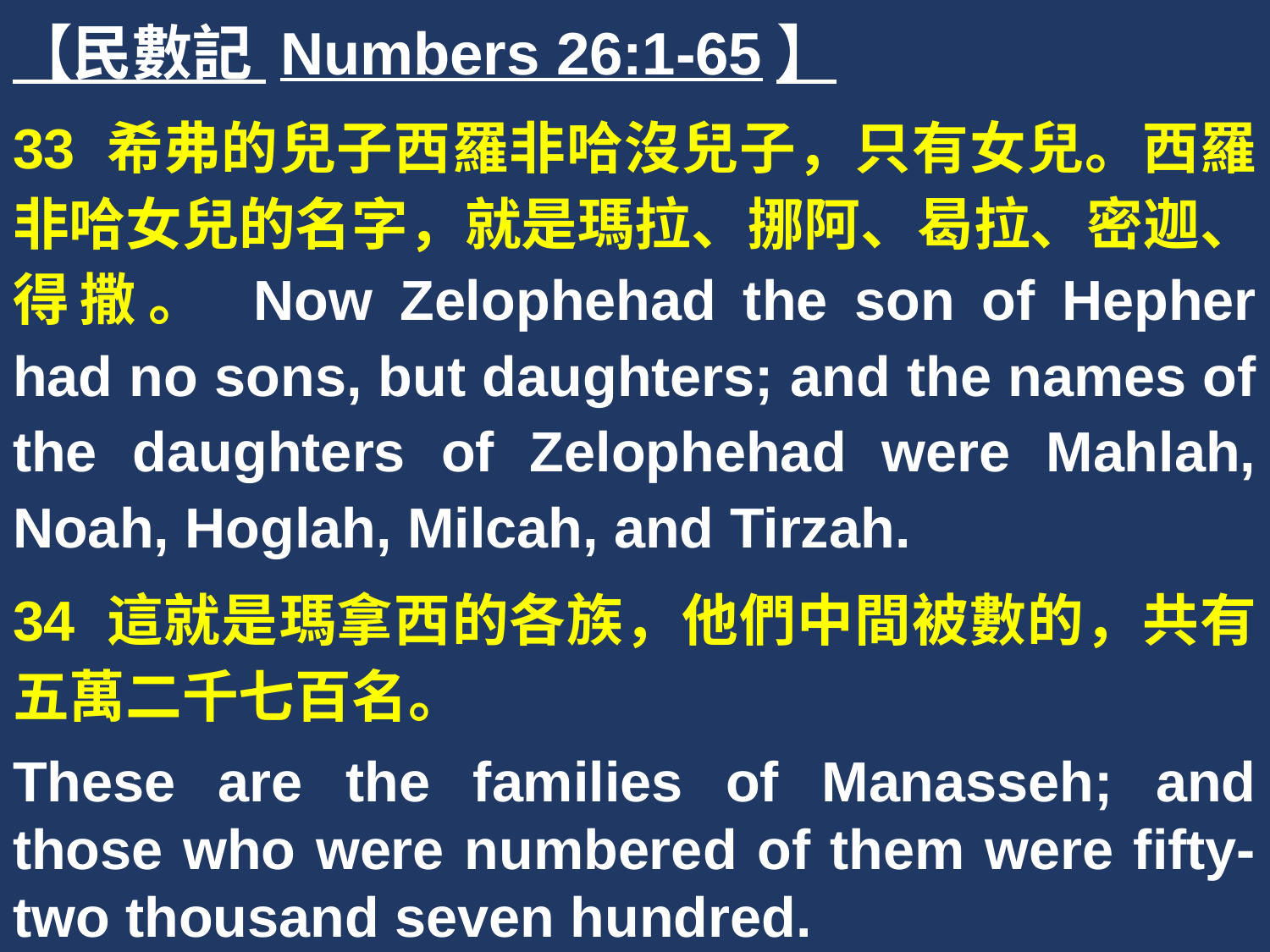

【民數記 Numbers 26:1-65】
33 希弗的兒子西羅非哈沒兒子，只有女兒。西羅非哈女兒的名字，就是瑪拉、挪阿、曷拉、密迦、得撒。 Now Zelophehad the son of Hepher had no sons, but daughters; and the names of the daughters of Zelophehad were Mahlah, Noah, Hoglah, Milcah, and Tirzah.
34 這就是瑪拿西的各族，他們中間被數的，共有五萬二千七百名。
These are the families of Manasseh; and those who were numbered of them were fifty-two thousand seven hundred.